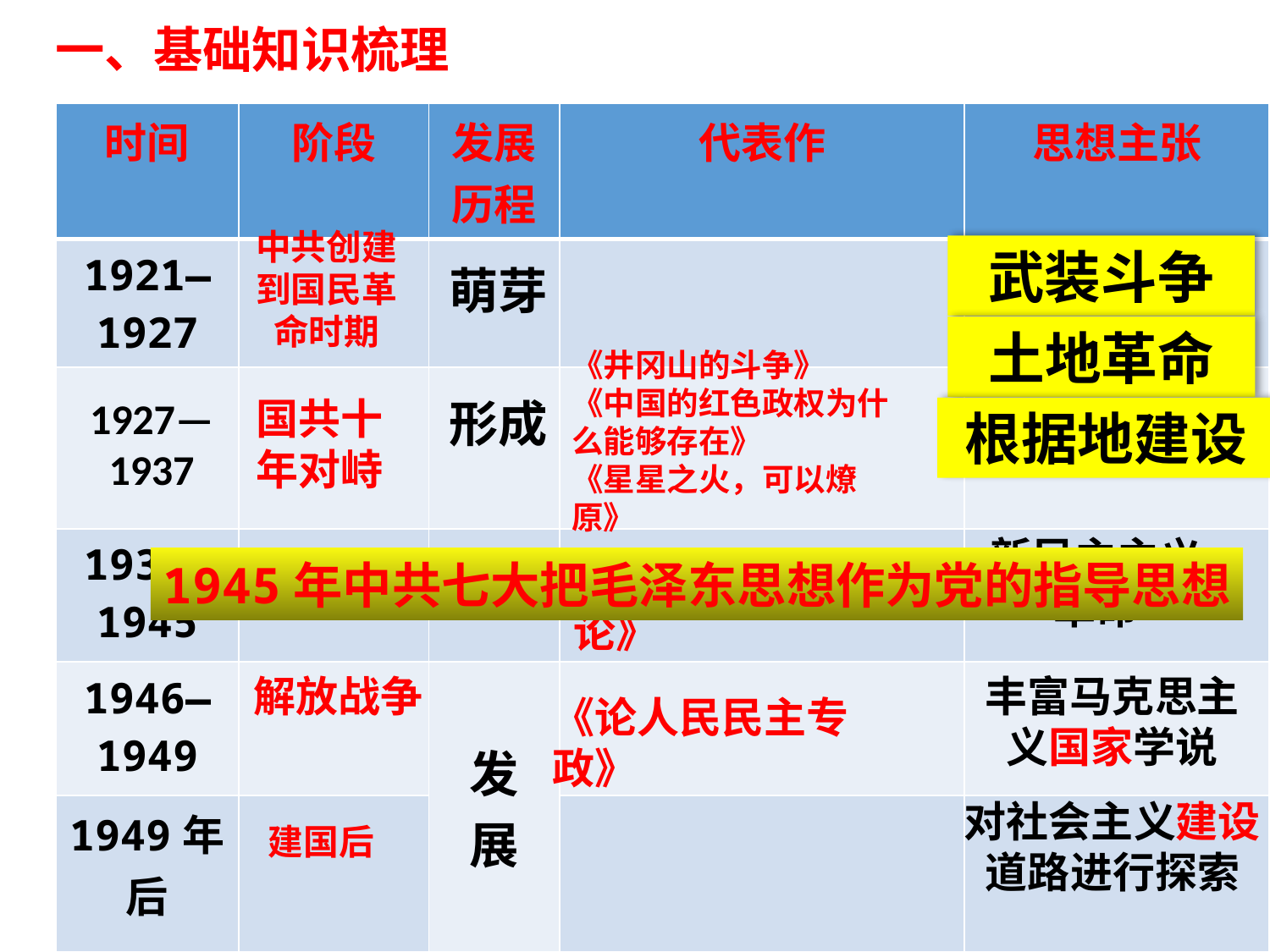

# 一、基础知识梳理
| 时间 | 阶段 | 发展历程 | 代表作 | 思想主张 |
| --- | --- | --- | --- | --- |
| 1921—1927 |  |  |  |  |
|  |  |  |  |  |
| 1937—1945 |  |  |  |  |
| 1946—1949 |  | 发 展 |  |  |
| 1949年后 |  |  |  |  |
中共创建到国民革命时期
武装斗争
土地革命
根据地建设
萌芽
《井冈山的斗争》
《中国的红色政权为什么能够存在》
《星星之火，可以燎原》
1927—1937
国共十年对峙
形成
工农武装割据
新民主主义革命
成熟
全面抗战
1945年中共七大把毛泽东思想作为党的指导思想
《新民主主义论》
解放战争
丰富马克思主义国家学说
《论人民民主专政》
对社会主义建设道路进行探索
建国后